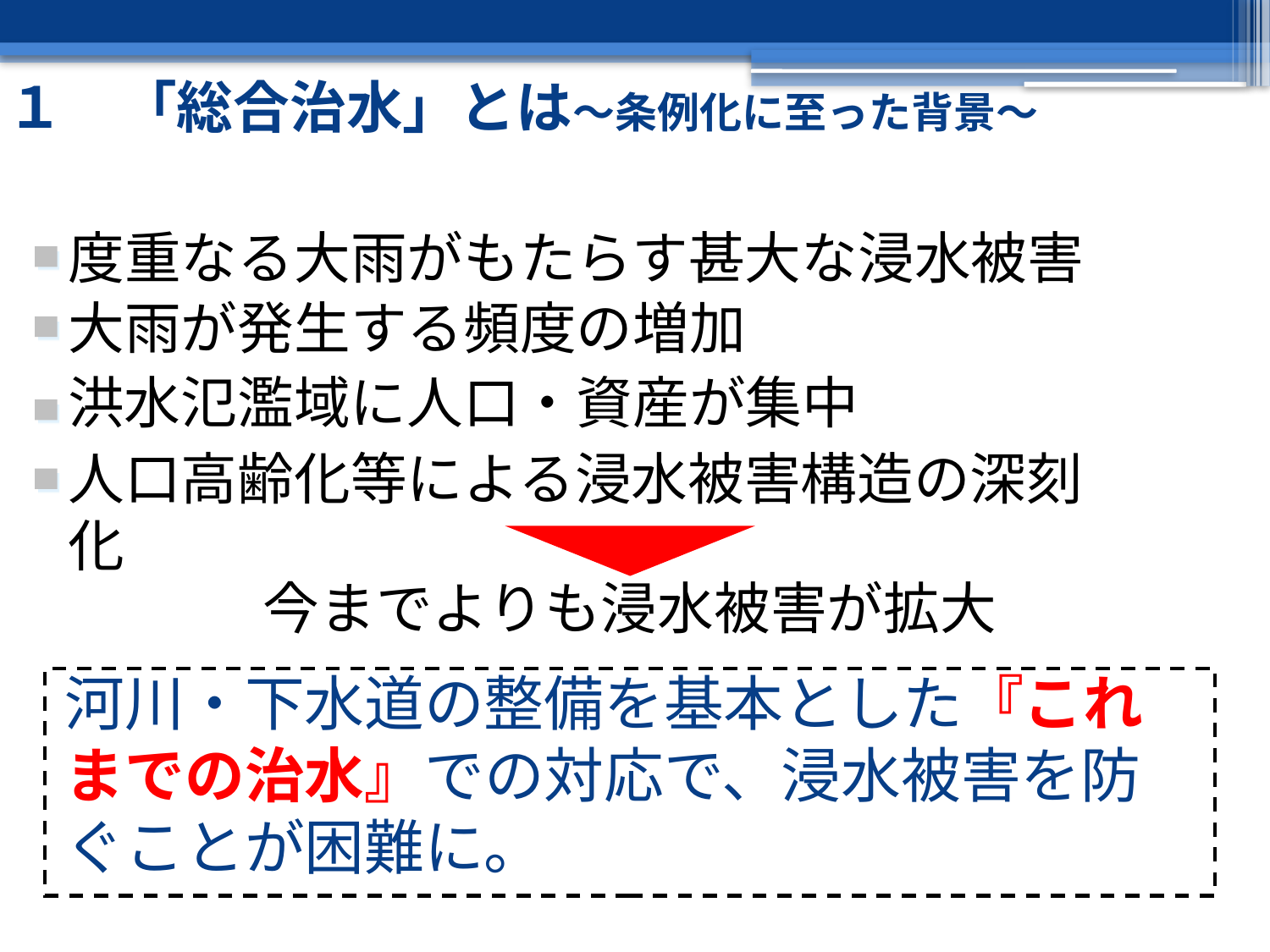

１　「総合治水」とは～条例化に至った背景～
度重なる大雨がもたらす甚大な浸水被害

大雨が発生する頻度の増加

洪水氾濫域に人口・資産が集中

人口高齢化等による浸水被害構造の深刻化

今までよりも浸水被害が拡大

河川・下水道の整備を基本とした『これまでの治水』での対応で、浸水被害を防ぐことが困難に。